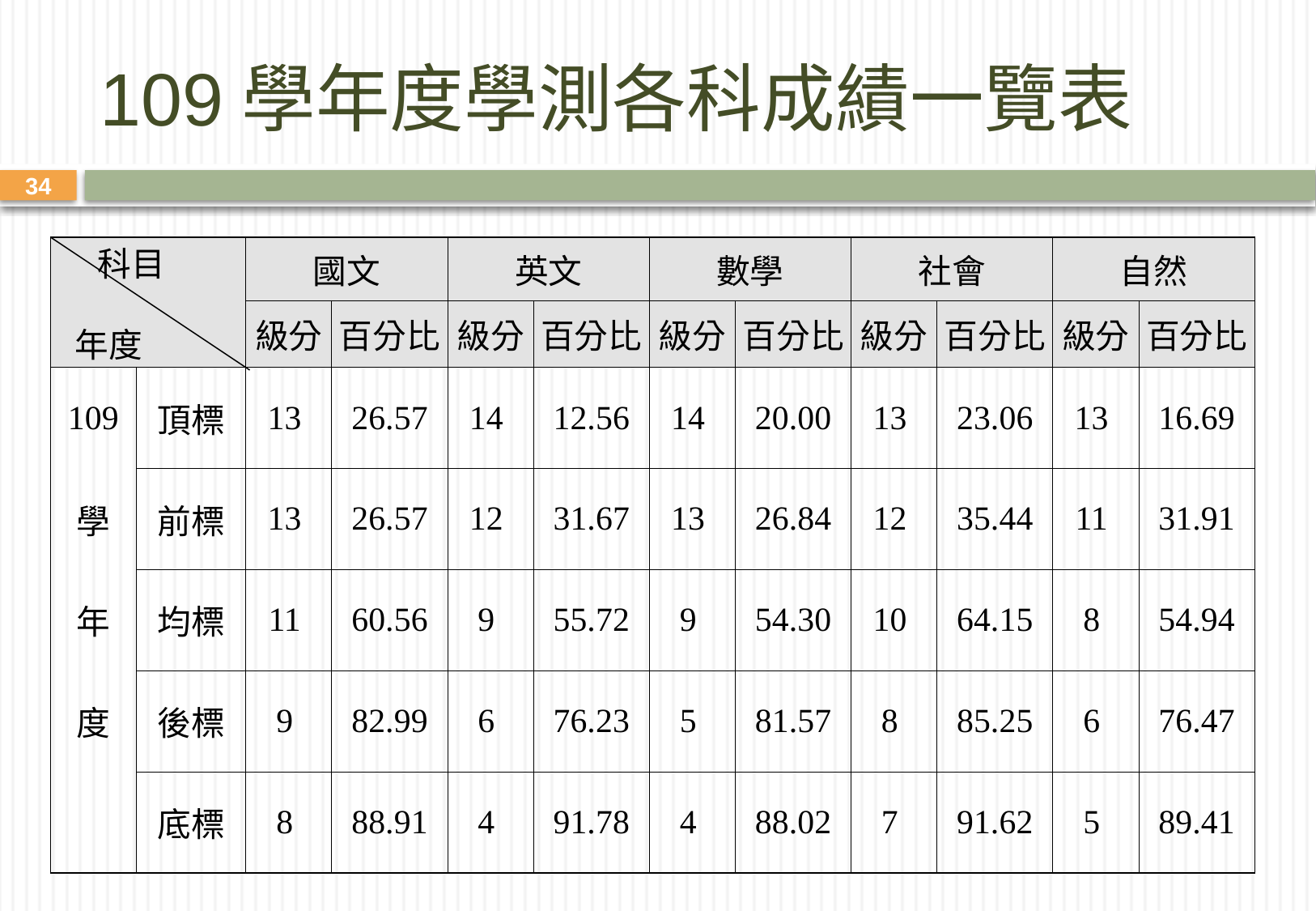

# 109學年度學測各科成績一覽表
34
| 科目 |  | 國文 |  | 英文 |  | 數學 |  | 社會 |  | 自然 |  |
| --- | --- | --- | --- | --- | --- | --- | --- | --- | --- | --- | --- |
| 年度 |  | 級分 | 百分比 | 級分 | 百分比 | 級分 | 百分比 | 級分 | 百分比 | 級分 | 百分比 |
| 109 | 頂標 | 13 | 26.57 | 14 | 12.56 | 14 | 20.00 | 13 | 23.06 | 13 | 16.69 |
| 學 | 前標 | 13 | 26.57 | 12 | 31.67 | 13 | 26.84 | 12 | 35.44 | 11 | 31.91 |
| 年 | 均標 | 11 | 60.56 | 9 | 55.72 | 9 | 54.30 | 10 | 64.15 | 8 | 54.94 |
| 度 | 後標 | 9 | 82.99 | 6 | 76.23 | 5 | 81.57 | 8 | 85.25 | 6 | 76.47 |
|  | 底標 | 8 | 88.91 | 4 | 91.78 | 4 | 88.02 | 7 | 91.62 | 5 | 89.41 |